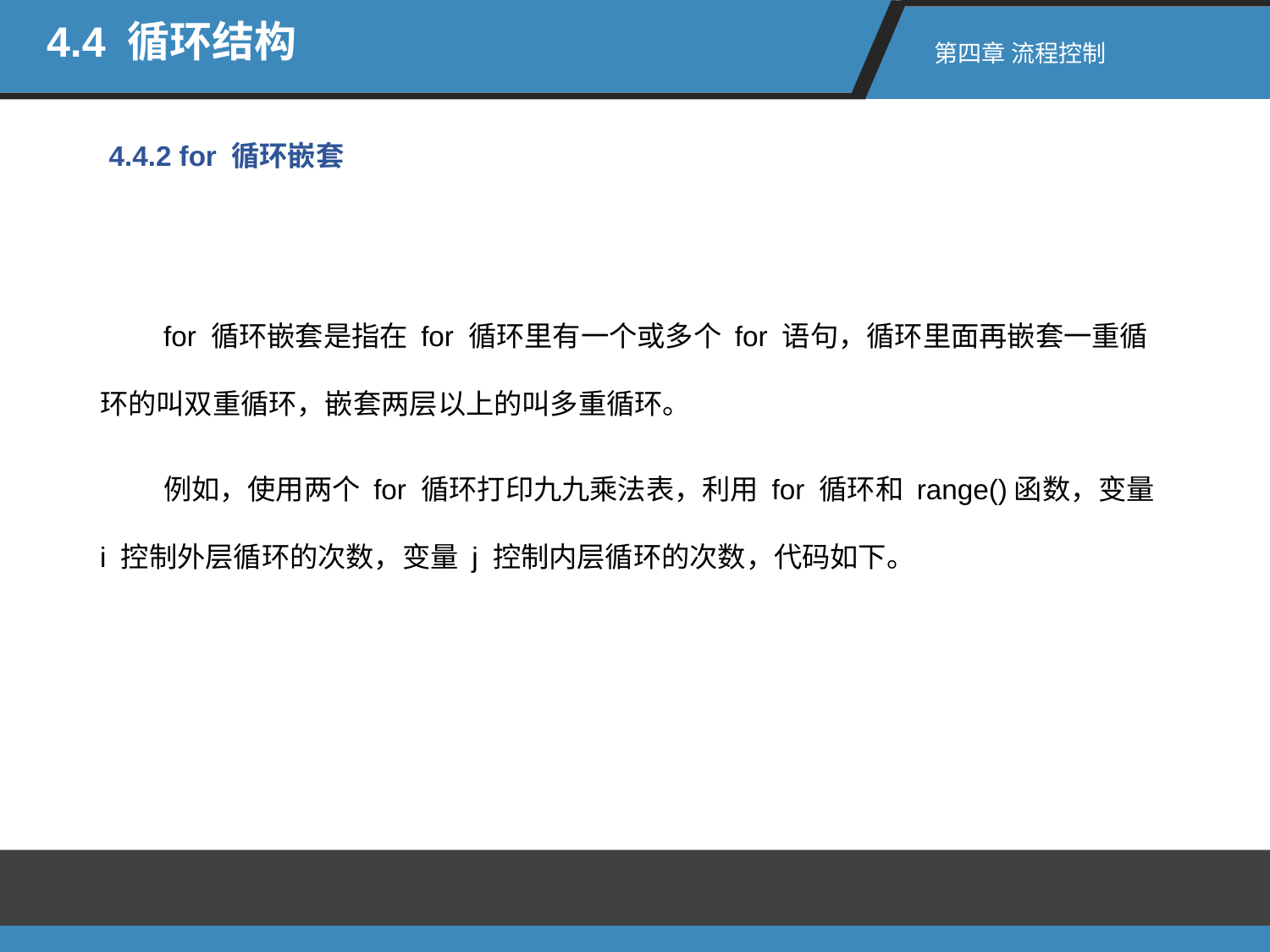

4.4 循环结构
第四章 流程控制
4.4.2 for 循环嵌套
for 循环嵌套是指在 for 循环里有一个或多个 for 语句，循环里面再嵌套一重循环的叫双重循环，嵌套两层以上的叫多重循环。
例如，使用两个 for 循环打印九九乘法表，利用 for 循环和 range()函数，变量 i 控制外层循环的次数，变量 j 控制内层循环的次数，代码如下。